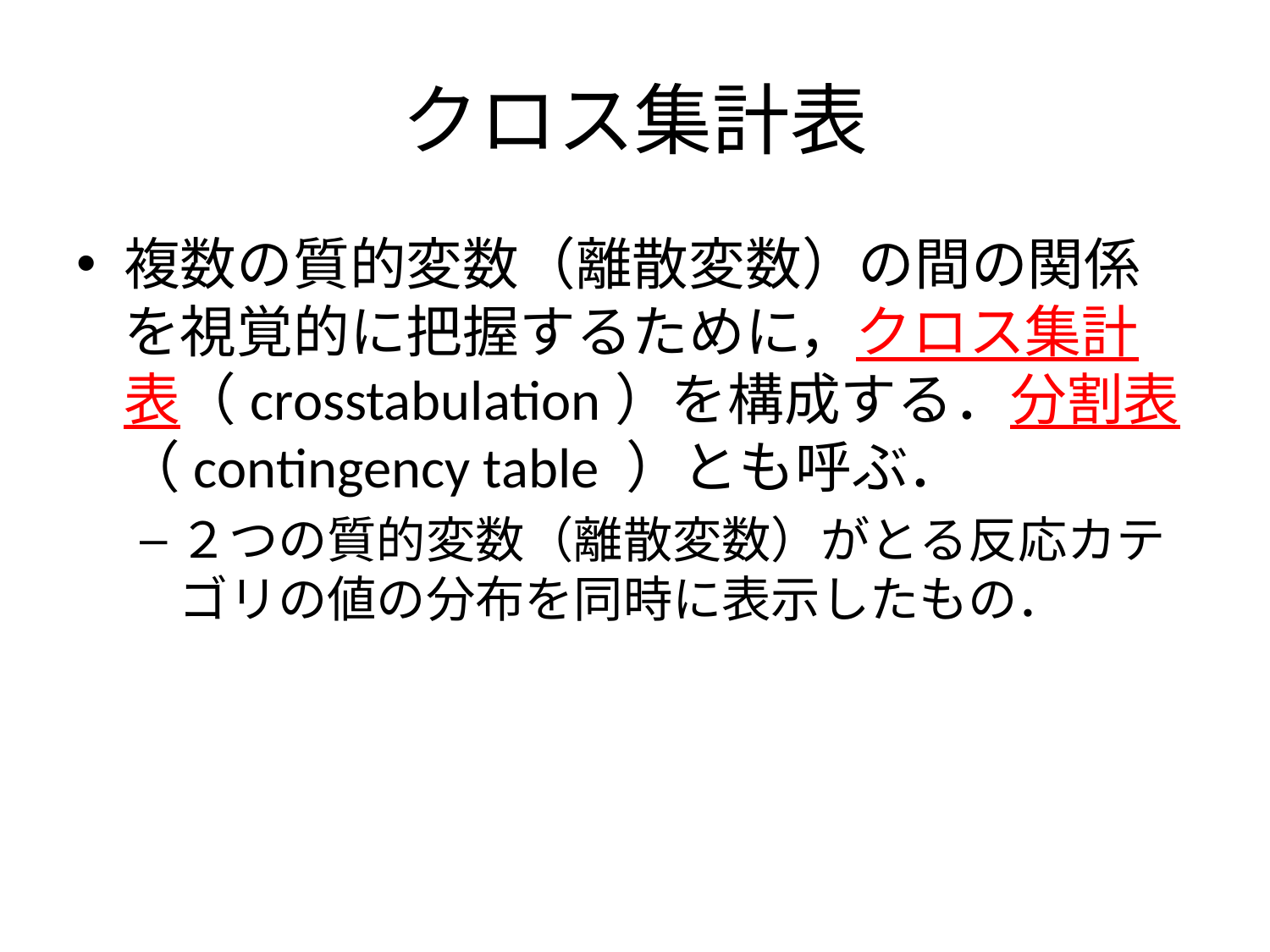

# クロス集計表
複数の質的変数（離散変数）の間の関係を視覚的に把握するために，クロス集計表（crosstabulation）を構成する．分割表（contingency table ）とも呼ぶ．
２つの質的変数（離散変数）がとる反応カテゴリの値の分布を同時に表示したもの．